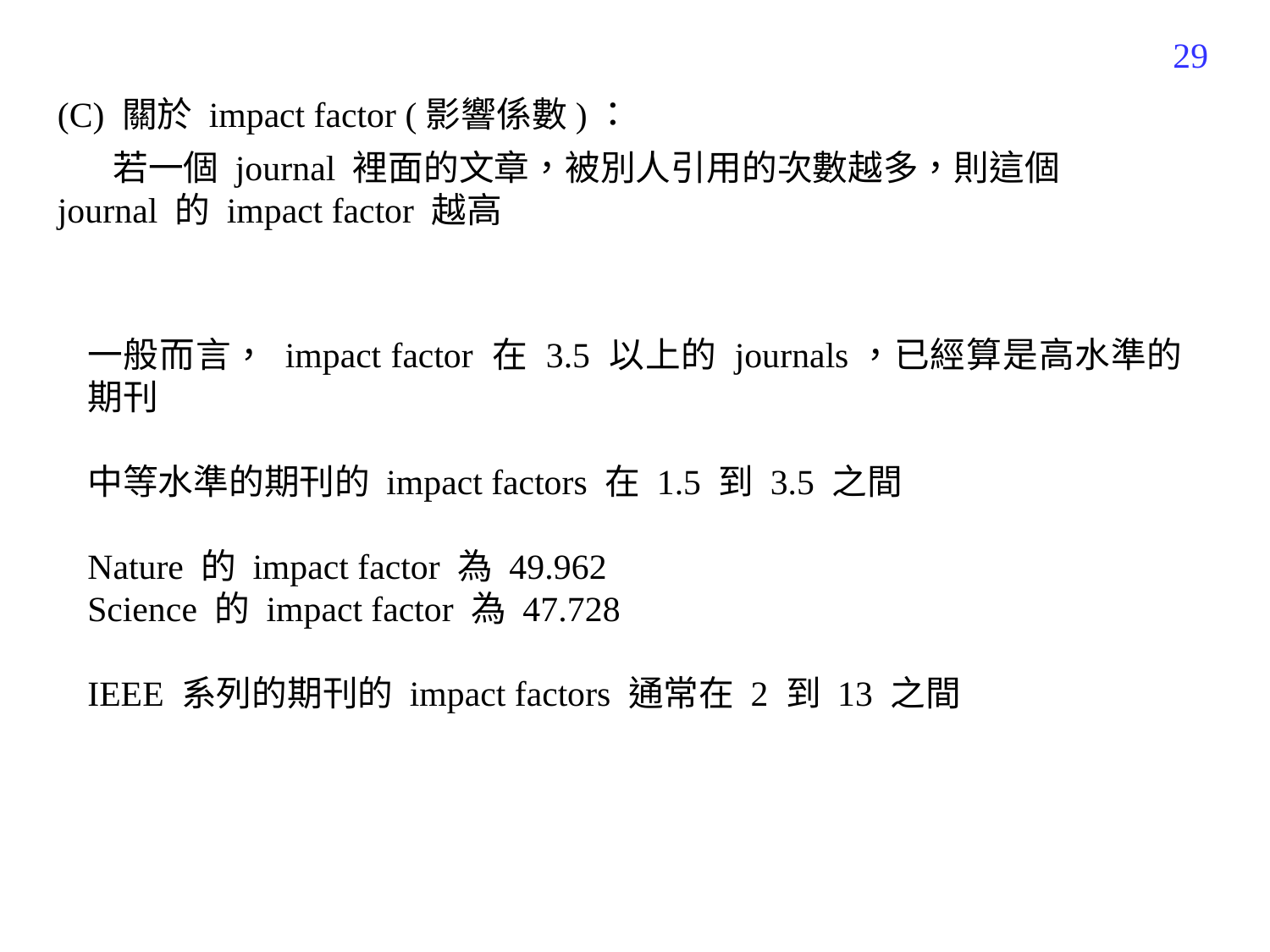

29
(C) 關於 impact factor (影響係數)：
      若一個 journal 裡面的文章，被別人引用的次數越多，則這個 journal 的 impact factor 越高
一般而言， impact factor 在 3.5 以上的 journals，已經算是高水準的期刊

中等水準的期刊的 impact factors 在 1.5 到 3.5 之間

Nature 的 impact factor 為 49.962
Science 的 impact factor 為 47.728

IEEE 系列的期刊的 impact factors 通常在 2 到 13 之間